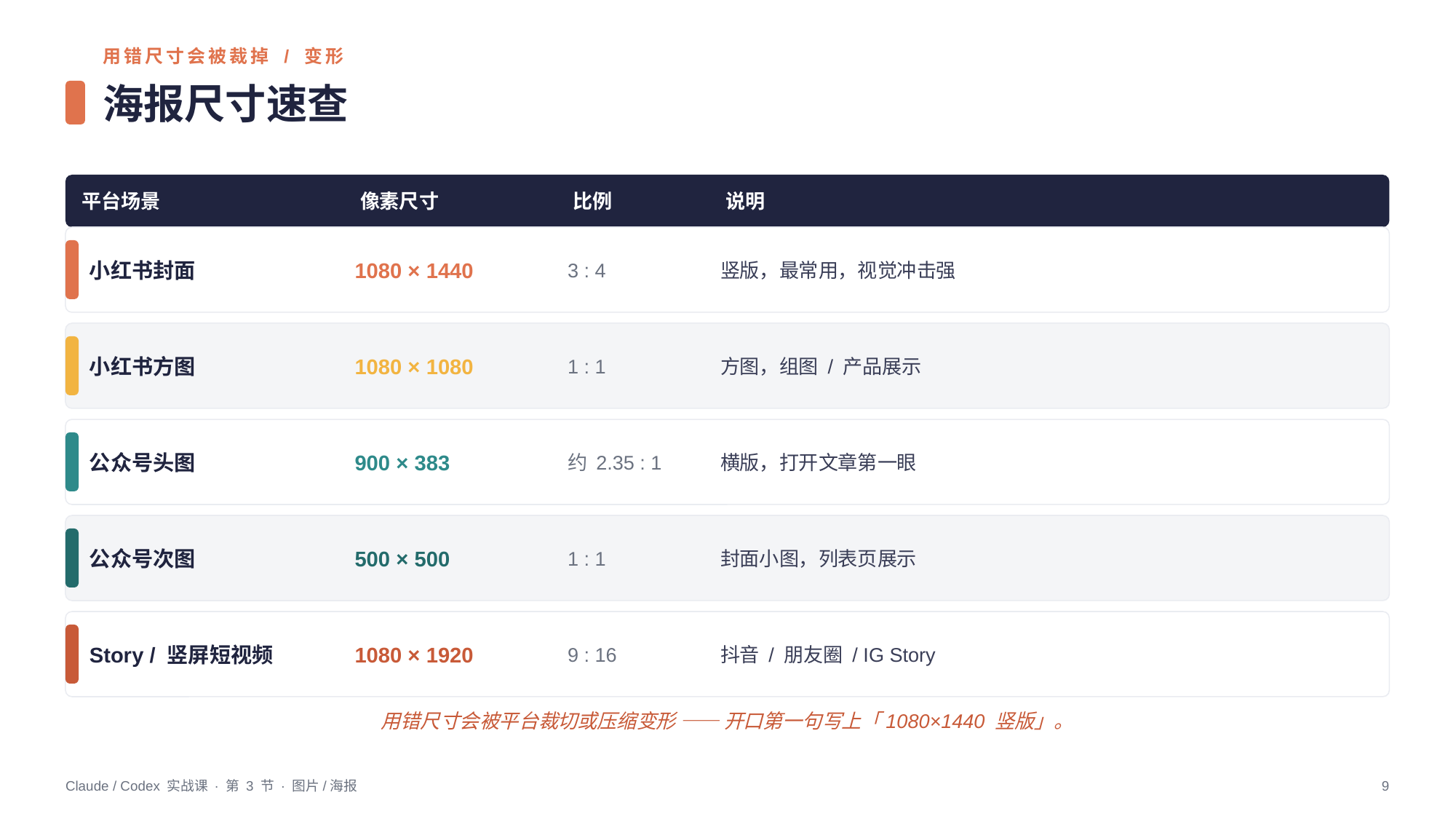

用错尺寸会被裁掉 / 变形
海报尺寸速查

平台场景
像素尺寸
比例
说明

小红书封面
1080 × 1440
3 : 4
竖版，最常用，视觉冲击强

小红书方图
1080 × 1080
1 : 1
方图，组图 / 产品展示

公众号头图
900 × 383
约 2.35 : 1
横版，打开文章第一眼

公众号次图
500 × 500
1 : 1
封面小图，列表页展示

Story / 竖屏短视频
1080 × 1920
9 : 16
抖音 / 朋友圈 / IG Story

用错尺寸会被平台裁切或压缩变形 —— 开口第一句写上「1080×1440 竖版」。
Claude / Codex 实战课 · 第 3 节 · 图片/海报
9